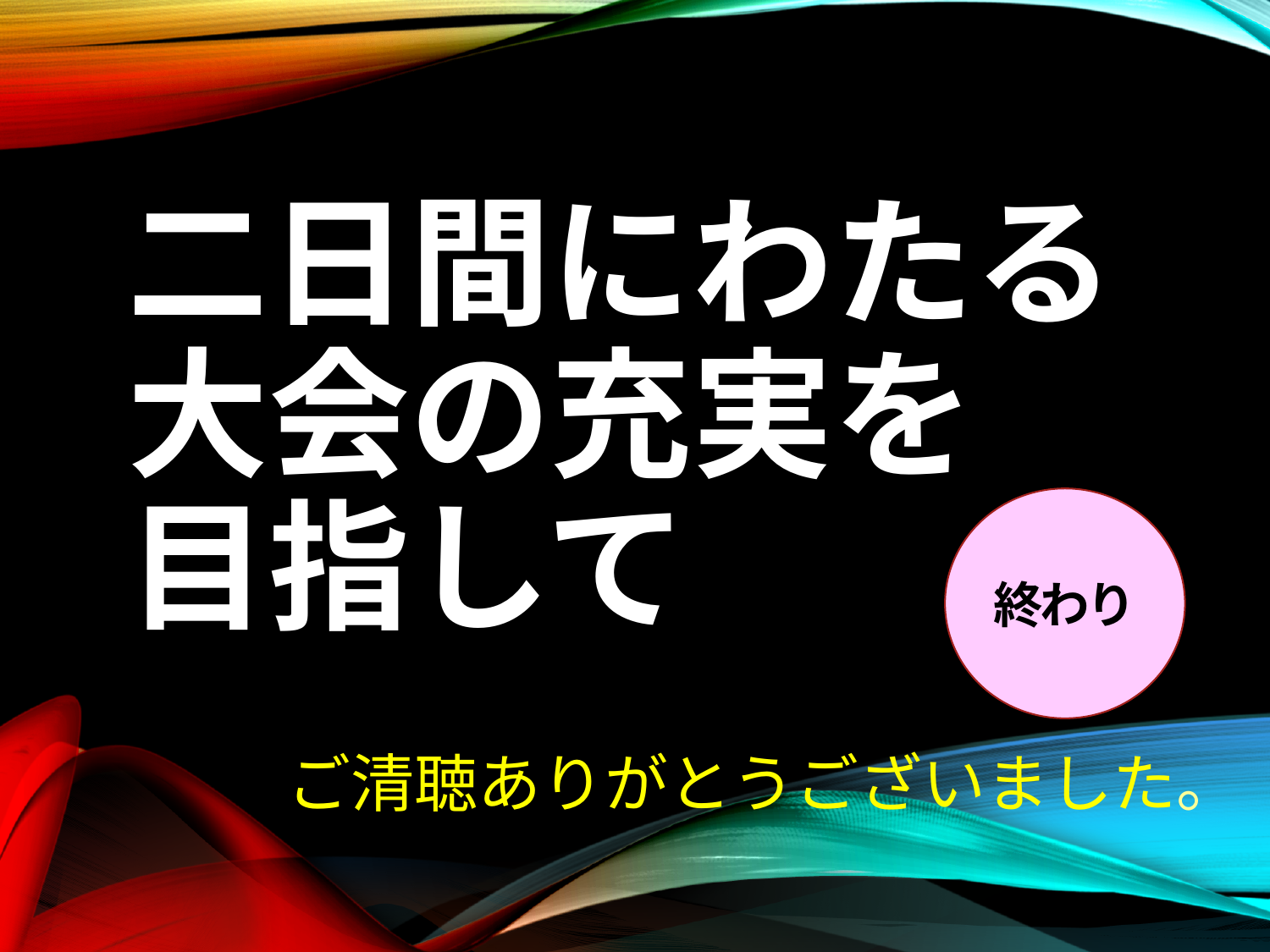

# 二日間にわたる 大会の充実を 目指して
終わり
ご清聴ありがとうございました。